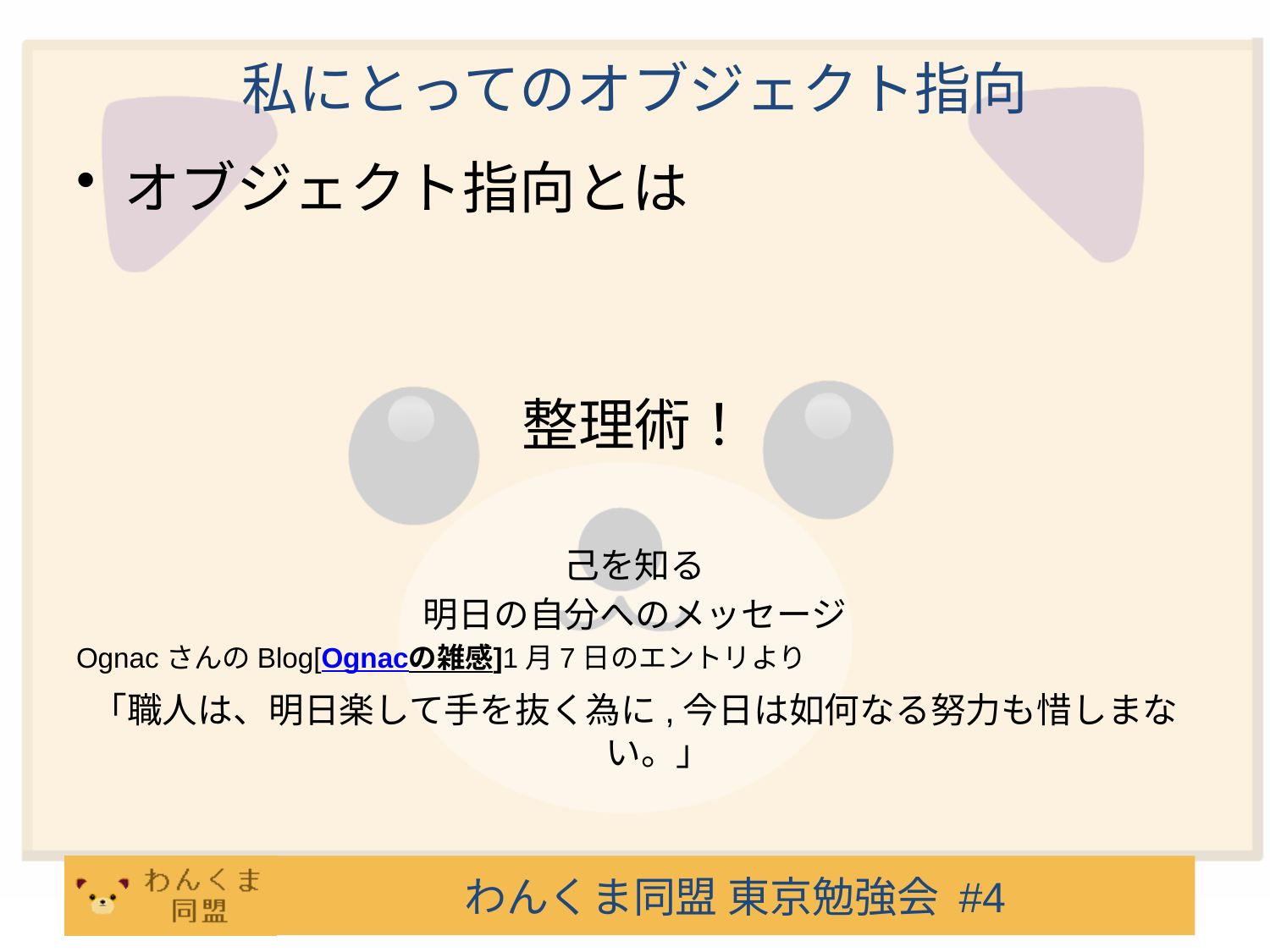

# 私にとってのオブジェクト指向
オブジェクト指向とは

整理術！

己を知る
明日の自分へのメッセージ
OgnacさんのBlog[Ognacの雑感]1月7日のエントリより
「職人は、明日楽して手を抜く為に,今日は如何なる努力も惜しまない。」